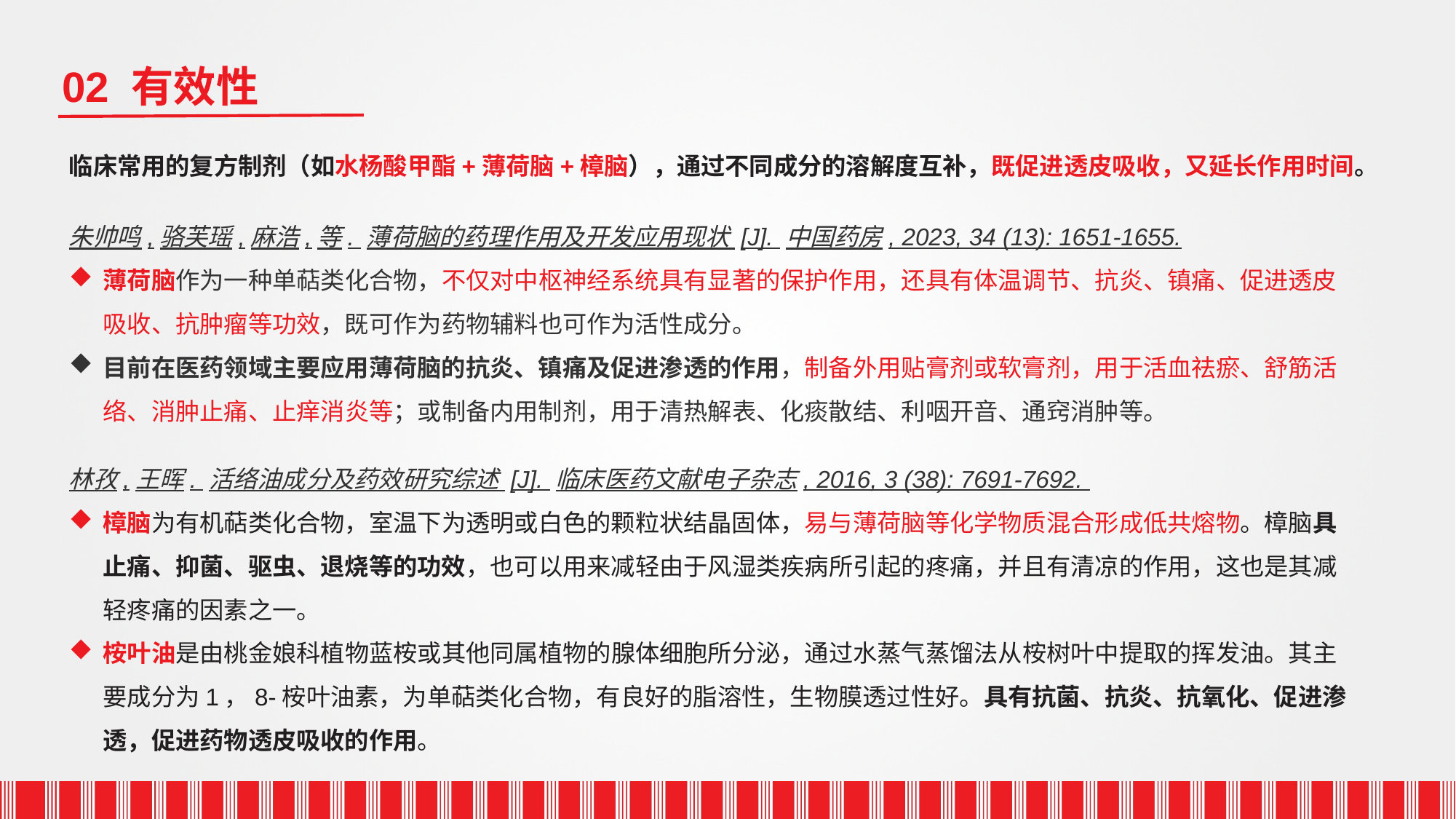

02 有效性
临床常用的复方制剂（如水杨酸甲酯+薄荷脑+樟脑），通过不同成分的溶解度互补，既促进透皮吸收，又延长作用时间。
朱帅鸣,骆芙瑶,麻浩,等. 薄荷脑的药理作用及开发应用现状 [J]. 中国药房, 2023, 34 (13): 1651-1655.
薄荷脑作为一种单萜类化合物，不仅对中枢神经系统具有显著的保护作用，还具有体温调节、抗炎、镇痛、促进透皮吸收、抗肿瘤等功效，既可作为药物辅料也可作为活性成分。
目前在医药领域主要应用薄荷脑的抗炎、镇痛及促进渗透的作用，制备外用贴膏剂或软膏剂，用于活血祛瘀、舒筋活络、消肿止痛、止痒消炎等；或制备内用制剂，用于清热解表、化痰散结、利咽开音、通窍消肿等。
林孜,王晖. 活络油成分及药效研究综述 [J]. 临床医药文献电子杂志, 2016, 3 (38): 7691-7692.
樟脑为有机萜类化合物，室温下为透明或白色的颗粒状结晶固体，易与薄荷脑等化学物质混合形成低共熔物。樟脑具止痛、抑菌、驱虫、退烧等的功效，也可以用来减轻由于风湿类疾病所引起的疼痛，并且有清凉的作用，这也是其减轻疼痛的因素之一。
桉叶油是由桃金娘科植物蓝桉或其他同属植物的腺体细胞所分泌，通过水蒸气蒸馏法从桉树叶中提取的挥发油。其主要成分为1，8-桉叶油素，为单萜类化合物，有良好的脂溶性，生物膜透过性好。具有抗菌、抗炎、抗氧化、促进渗透，促进药物透皮吸收的作用。